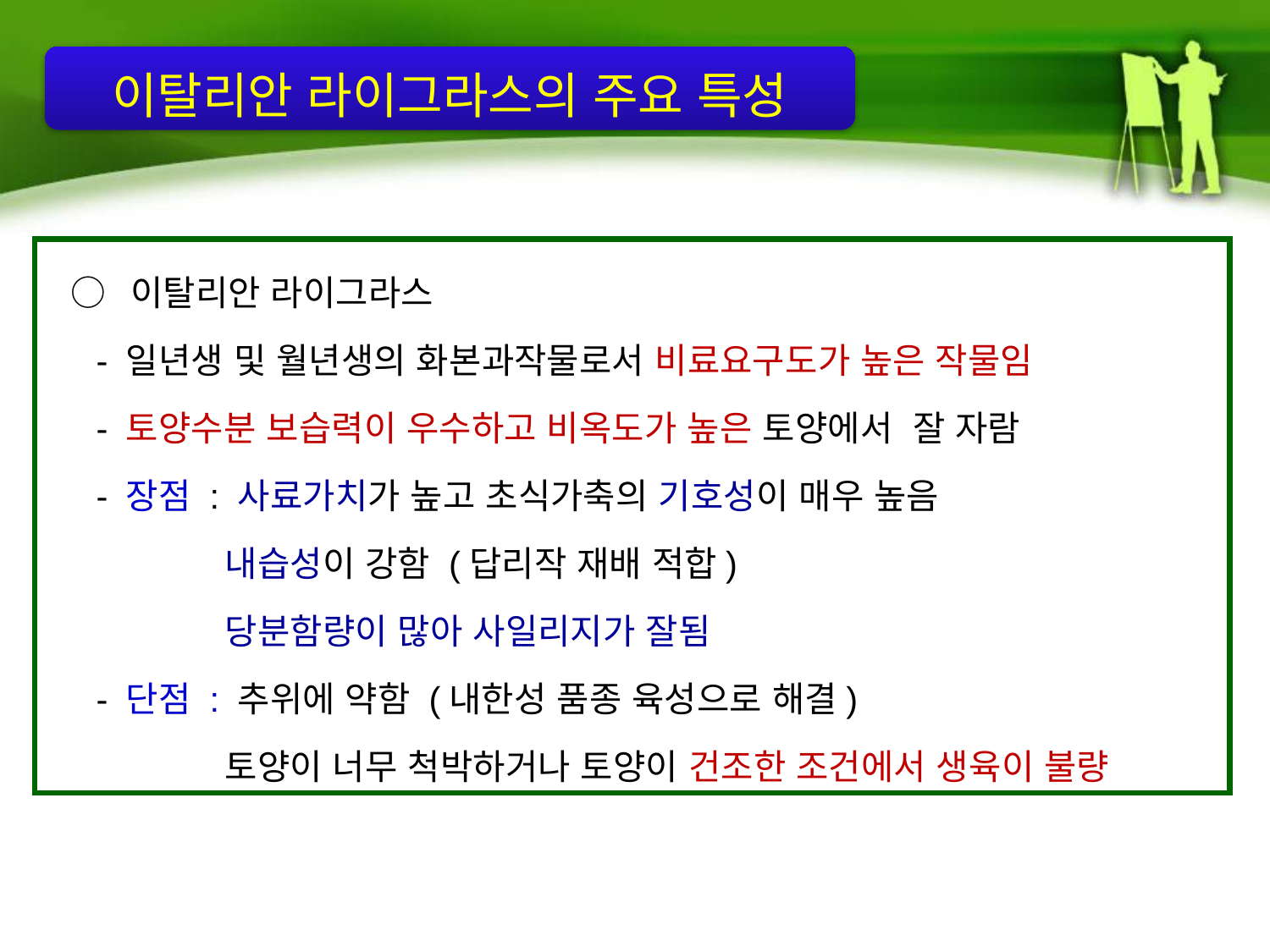

이탈리안 라이그라스의 주요 특성
   ○  이탈리안 라이그라스
     - 일년생 및 월년생의 화본과작물로서 비료요구도가 높은 작물임
     - 토양수분 보습력이 우수하고 비옥도가 높은 토양에서  잘 자람
     - 장점 : 사료가치가 높고 초식가축의 기호성이 매우 높음
                 내습성이 강함 (답리작 재배 적합)
                 당분함량이 많아 사일리지가 잘됨
     - 단점 : 추위에 약함 (내한성 품종 육성으로 해결)
                 토양이 너무 척박하거나 토양이 건조한 조건에서 생육이 불량